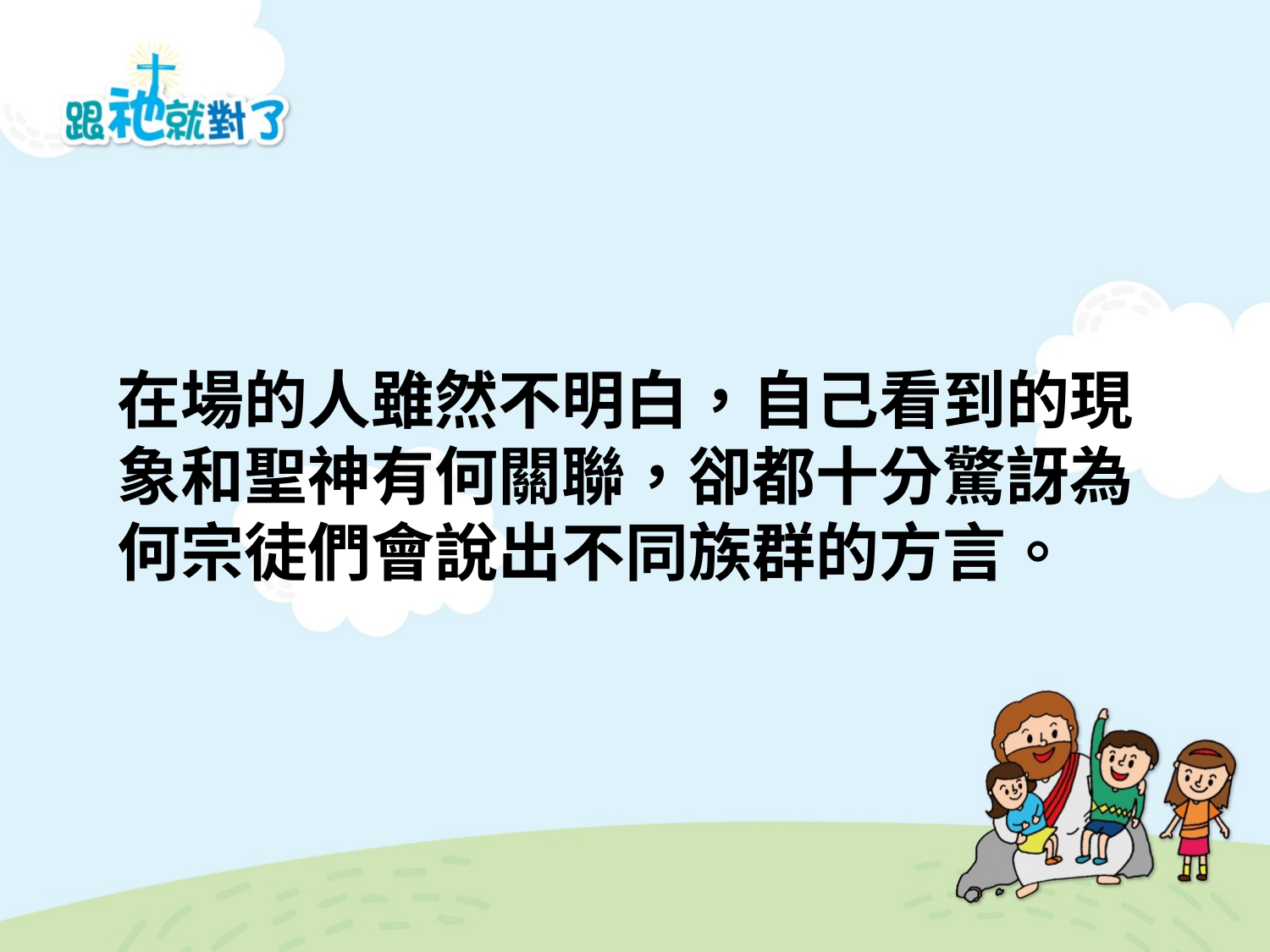

在場的人雖然不明白，自己看到的現象和聖神有何關聯，卻都十分驚訝為何宗徒們會說出不同族群的方言。